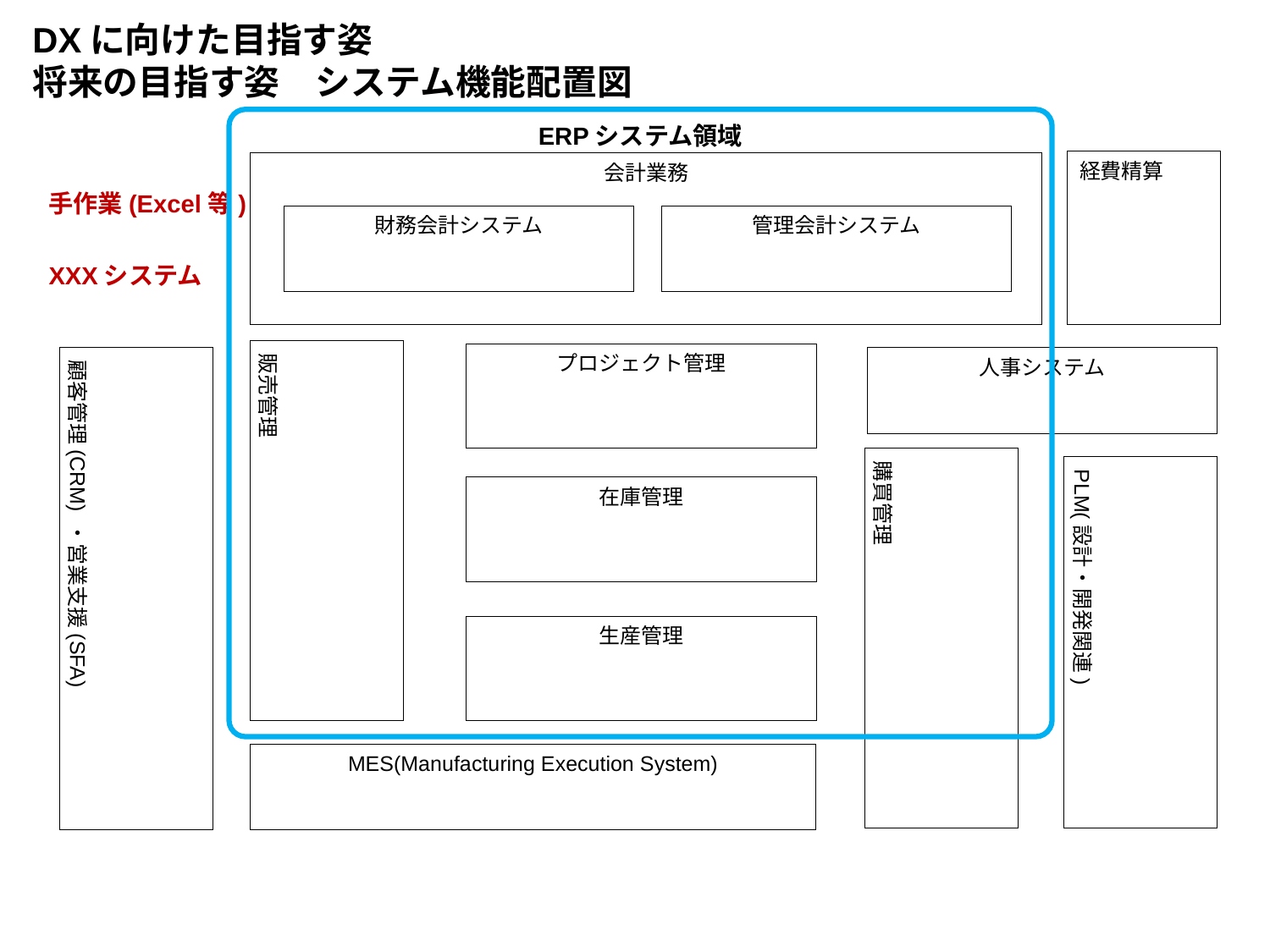

DXに向けた目指す姿
将来の目指す姿　システム機能配置図
ERPシステム領域
経費精算
会計業務
手作業(Excel等)
財務会計システム
管理会計システム
XXXシステム
販売管理
プロジェクト管理
在庫管理
生産管理
顧客管理(CRM) ・営業支援(SFA)
人事システム
購買管理
PLM(設計・開発関連)
MES(Manufacturing Execution System)
4